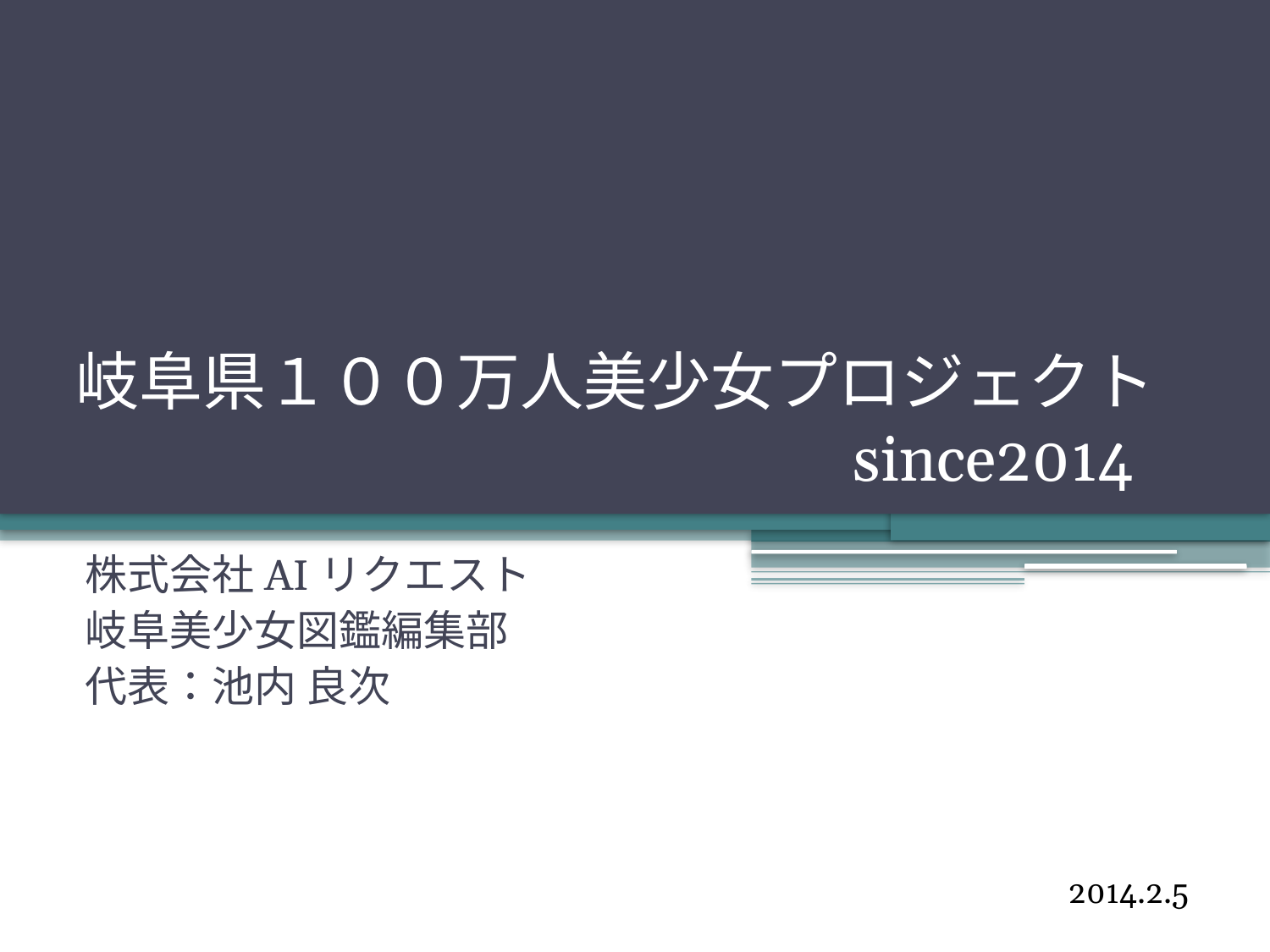

# 岐阜県１００万人美少女プロジェクト 　　　　　　　　　　　　since2014
株式会社AIリクエスト
岐阜美少女図鑑編集部
代表：池内 良次
2014.2.5